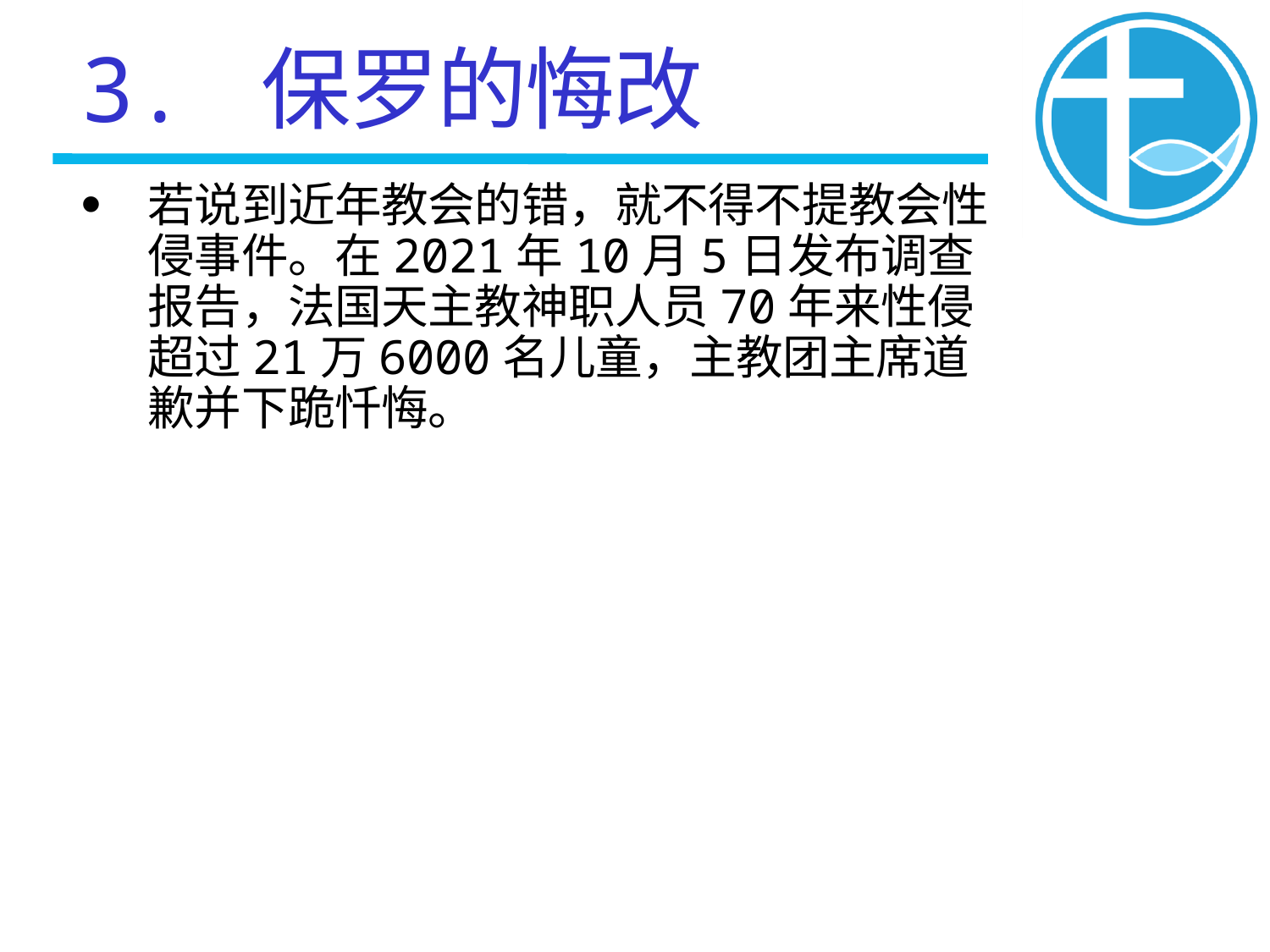

# 3. 保罗的悔改
若说到近年教会的错，就不得不提教会性侵事件。在2021年10月5日发布调查报告，法国天主教神职人员70年来性侵超过21万6000名儿童，主教团主席道歉并下跪忏悔。